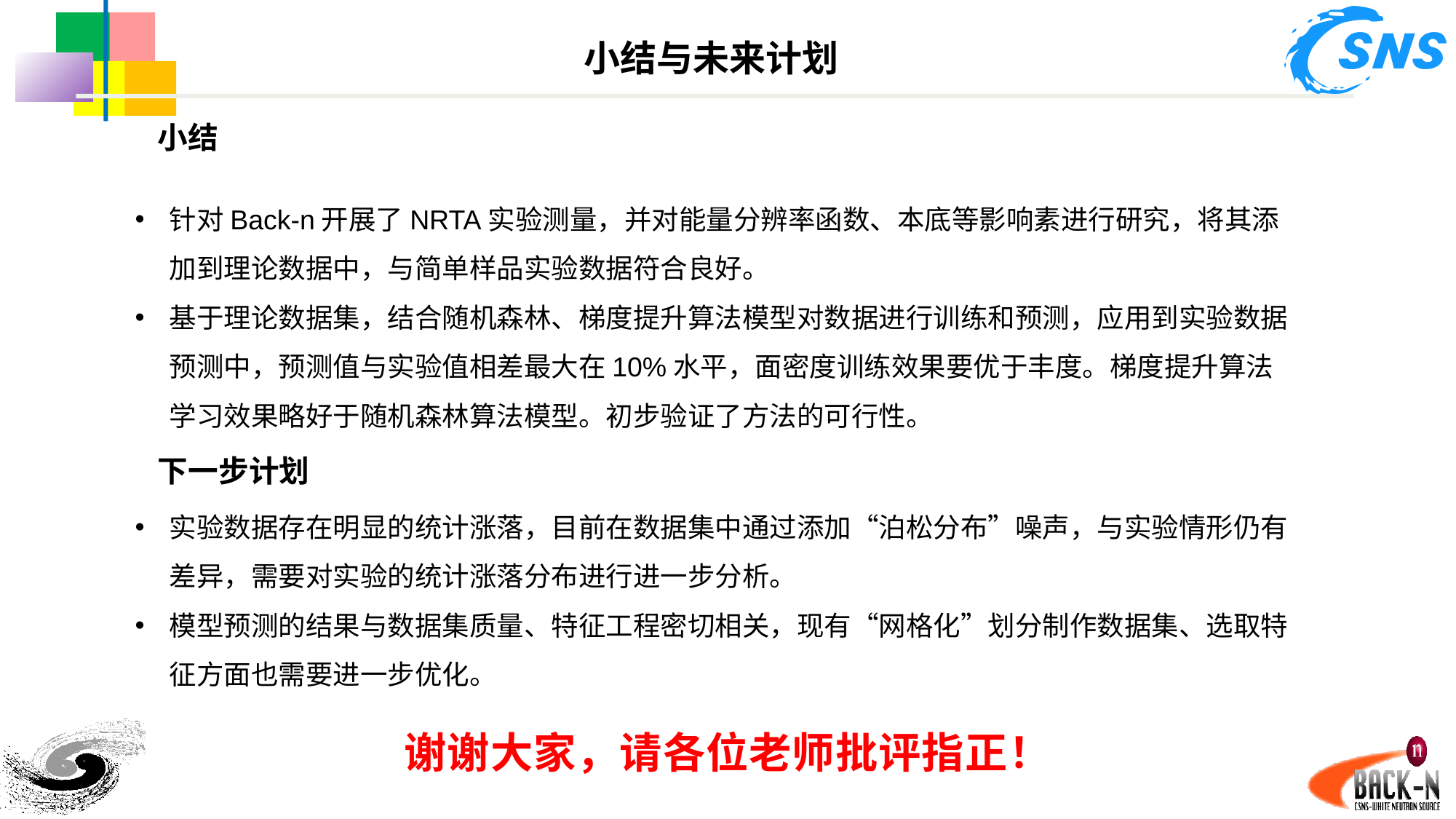

小结与未来计划
小结
针对Back-n开展了NRTA实验测量，并对能量分辨率函数、本底等影响素进行研究，将其添加到理论数据中，与简单样品实验数据符合良好。
基于理论数据集，结合随机森林、梯度提升算法模型对数据进行训练和预测，应用到实验数据预测中，预测值与实验值相差最大在10%水平，面密度训练效果要优于丰度。梯度提升算法学习效果略好于随机森林算法模型。初步验证了方法的可行性。
下一步计划
实验数据存在明显的统计涨落，目前在数据集中通过添加“泊松分布”噪声，与实验情形仍有差异，需要对实验的统计涨落分布进行进一步分析。
模型预测的结果与数据集质量、特征工程密切相关，现有“网格化”划分制作数据集、选取特征方面也需要进一步优化。
谢谢大家，请各位老师批评指正！